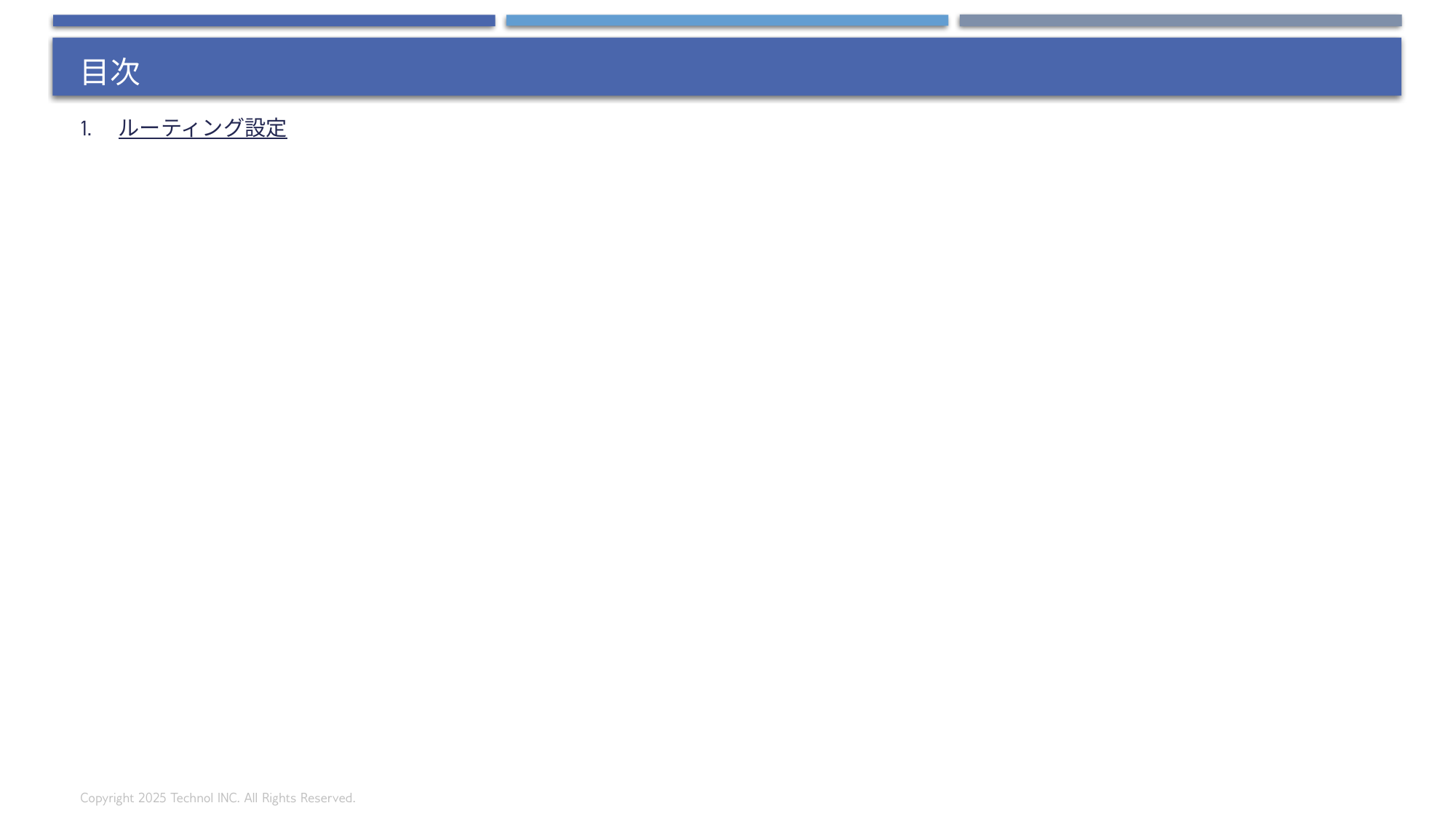

# 目次
1.　ルーティング設定
Copyright 2025 Technol INC. All Rights Reserved.